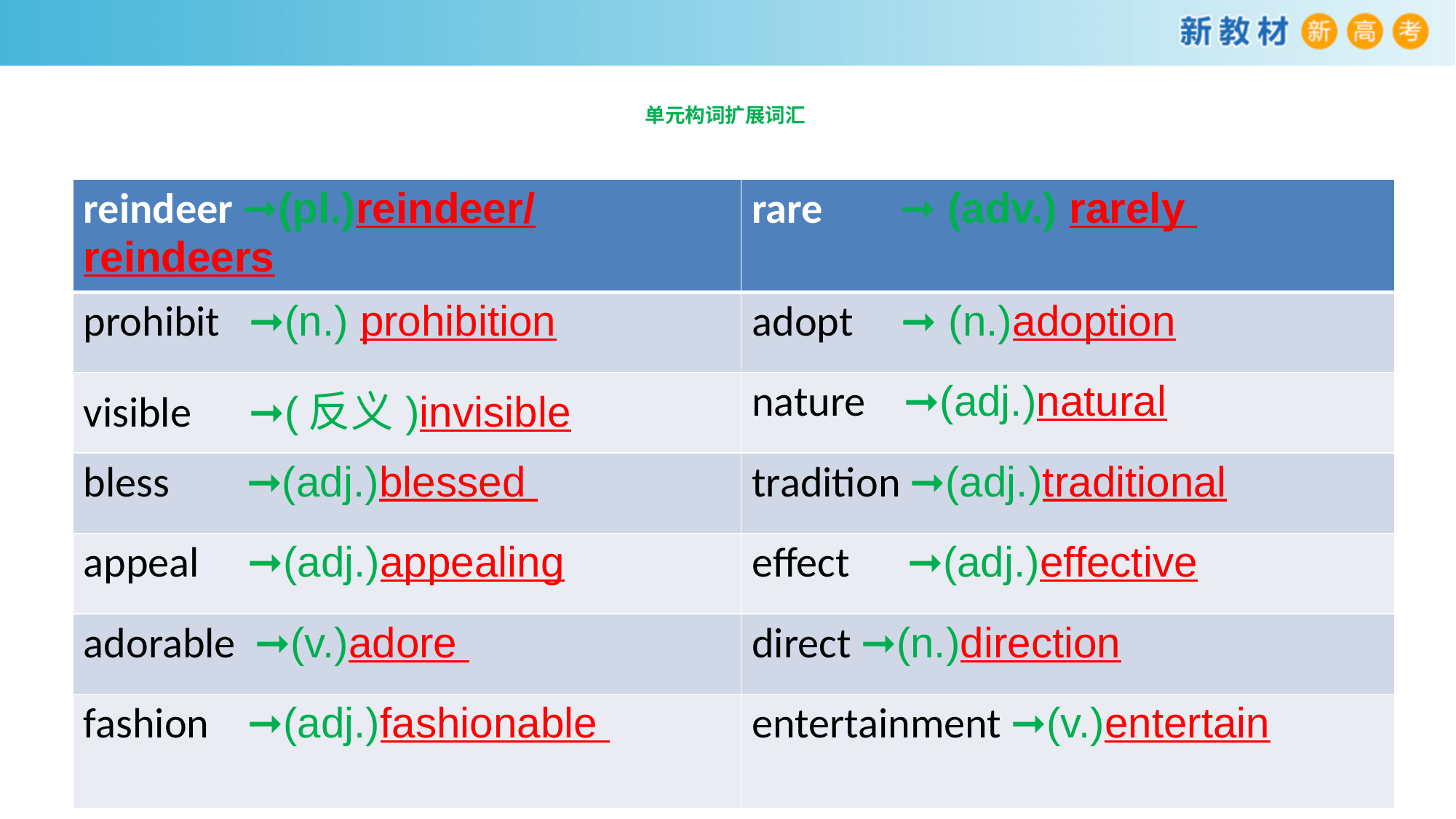

# 单元构词扩展词汇
| reindeer ➞(pl.)reindeer/ reindeers | rare ➞ (adv.) rarely |
| --- | --- |
| prohibit ➞(n.) prohibition | adopt ➞ (n.)adoption |
| visible ➞(反义)invisible | nature ➞(adj.)natural |
| bless ➞(adj.)blessed | tradition ➞(adj.)traditional |
| appeal ➞(adj.)appealing | effect ➞(adj.)effective |
| adorable ➞(v.)adore | direct ➞(n.)direction |
| fashion ➞(adj.)fashionable | entertainment ➞(v.)entertain |